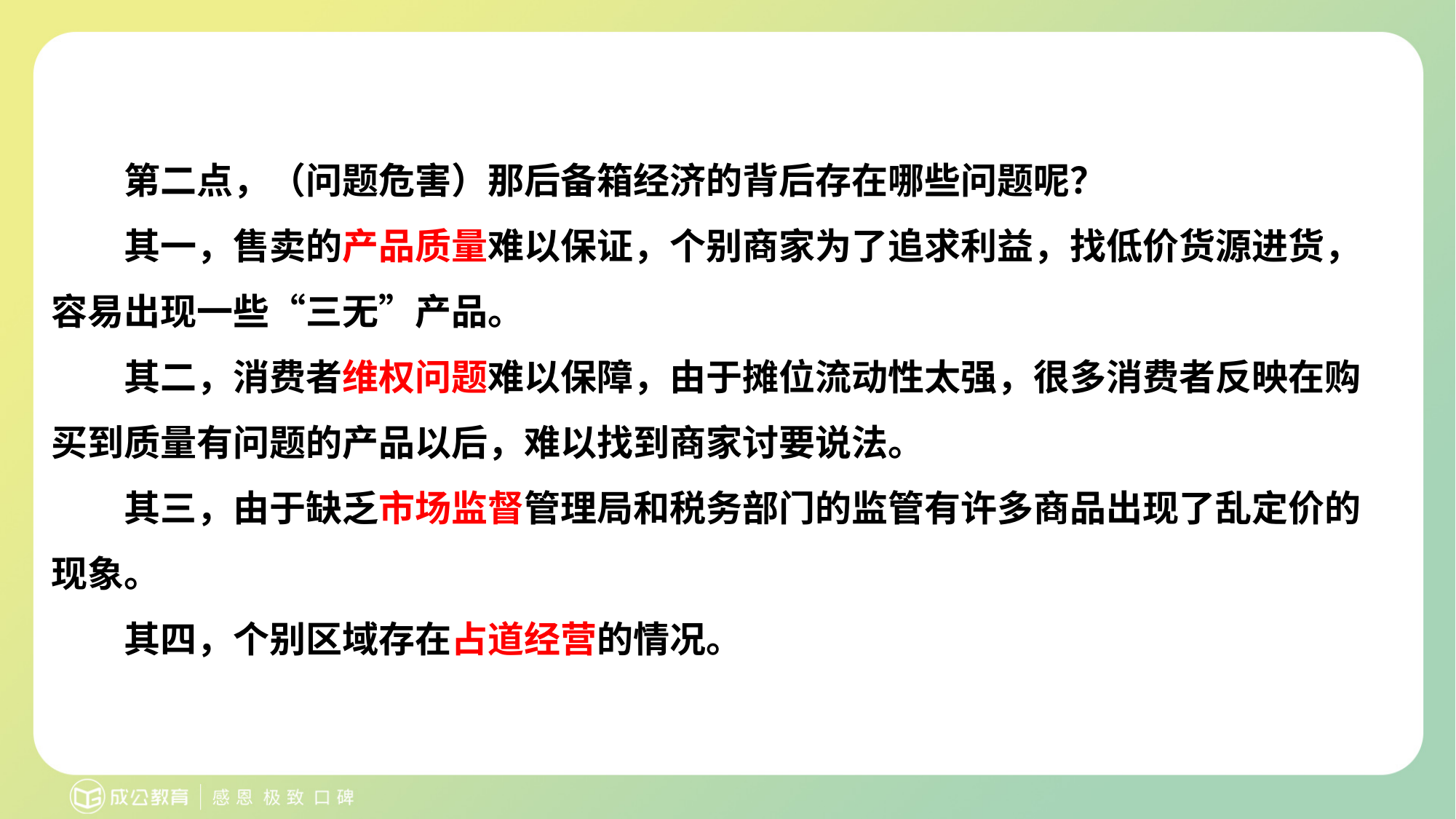

第二点，（问题危害）那后备箱经济的背后存在哪些问题呢？
其一，售卖的产品质量难以保证，个别商家为了追求利益，找低价货源进货，容易出现一些“三无”产品。
其二，消费者维权问题难以保障，由于摊位流动性太强，很多消费者反映在购买到质量有问题的产品以后，难以找到商家讨要说法。
其三，由于缺乏市场监督管理局和税务部门的监管有许多商品出现了乱定价的现象。
其四，个别区域存在占道经营的情况。